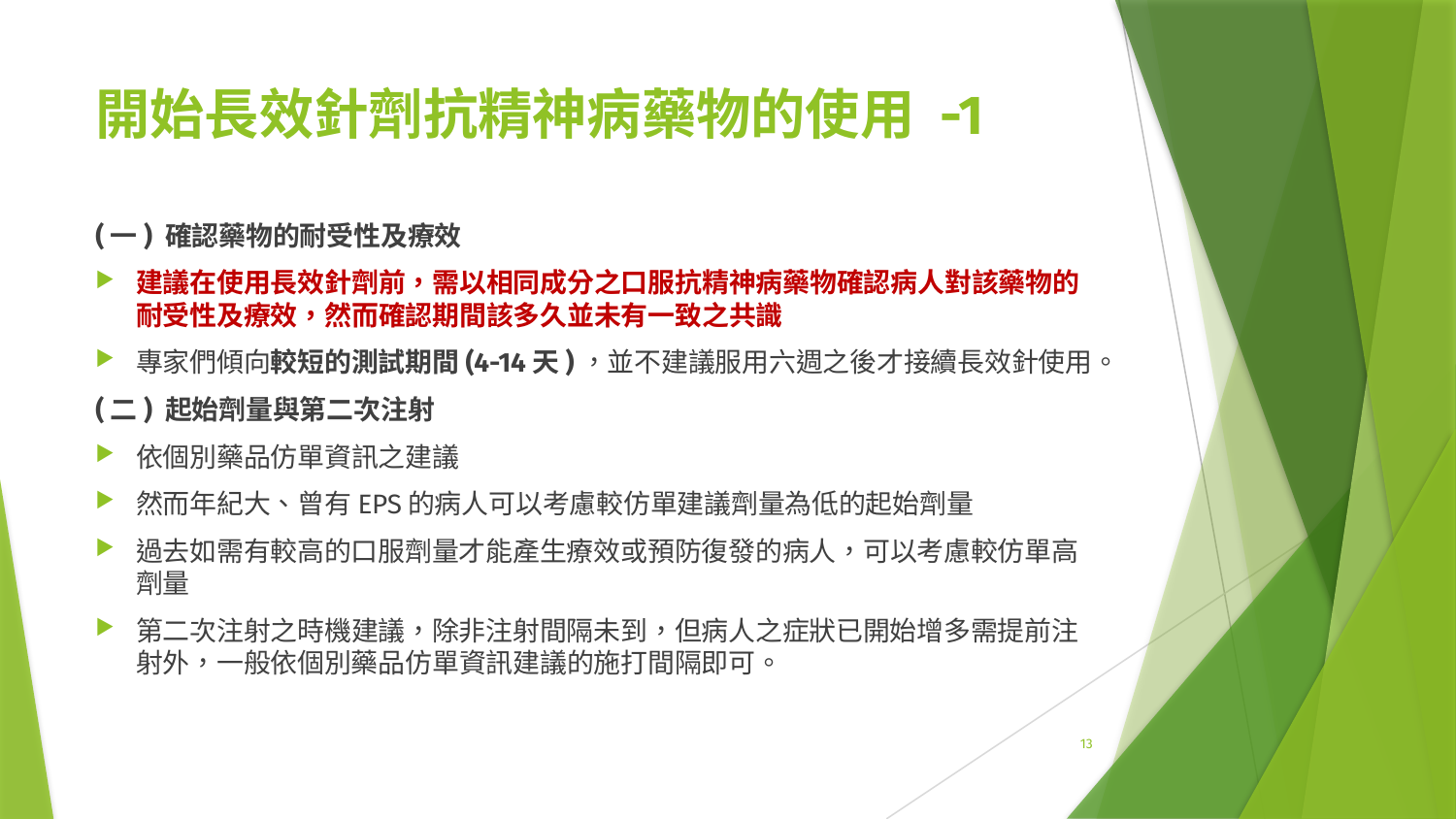

# 開始長效針劑抗精神病藥物的使用 -1
(一) 確認藥物的耐受性及療效
建議在使用長效針劑前，需以相同成分之口服抗精神病藥物確認病人對該藥物的耐受性及療效，然而確認期間該多久並未有一致之共識
專家們傾向較短的測試期間(4-14天)，並不建議服用六週之後才接續長效針使用。
(二) 起始劑量與第二次注射
依個別藥品仿單資訊之建議
然而年紀大、曾有EPS的病人可以考慮較仿單建議劑量為低的起始劑量
過去如需有較高的口服劑量才能產生療效或預防復發的病人，可以考慮較仿單高劑量
第二次注射之時機建議，除非注射間隔未到，但病人之症狀已開始增多需提前注射外，一般依個別藥品仿單資訊建議的施打間隔即可。
13